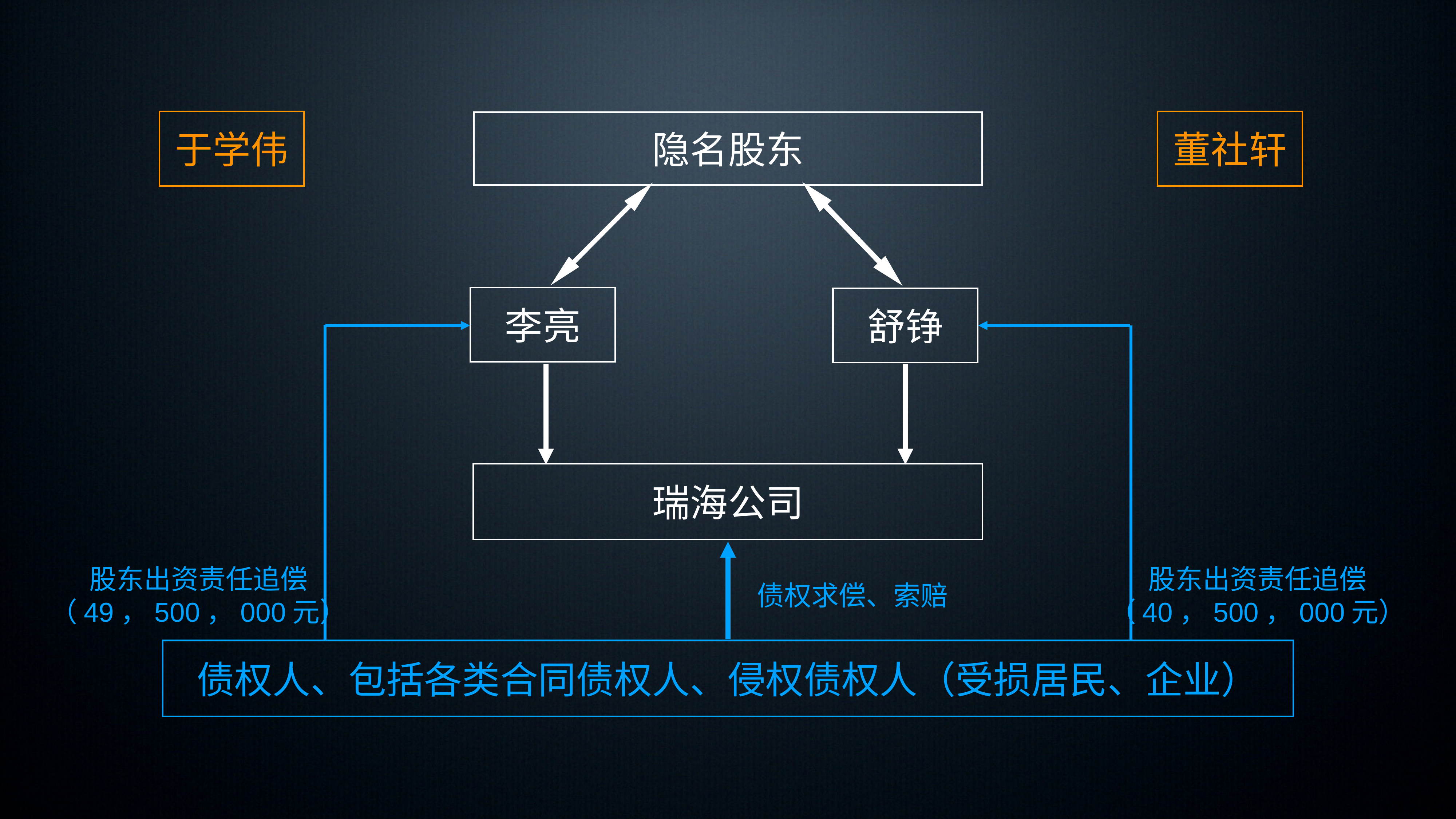

于学伟
董社轩
隐名股东

李亮
舒铮

瑞海公司

股东出资责任追偿
（49，500，000元）
股东出资责任追偿
（40，500，000元）
债权求偿、索赔
债权人、包括各类合同债权人、侵权债权人（受损居民、企业）